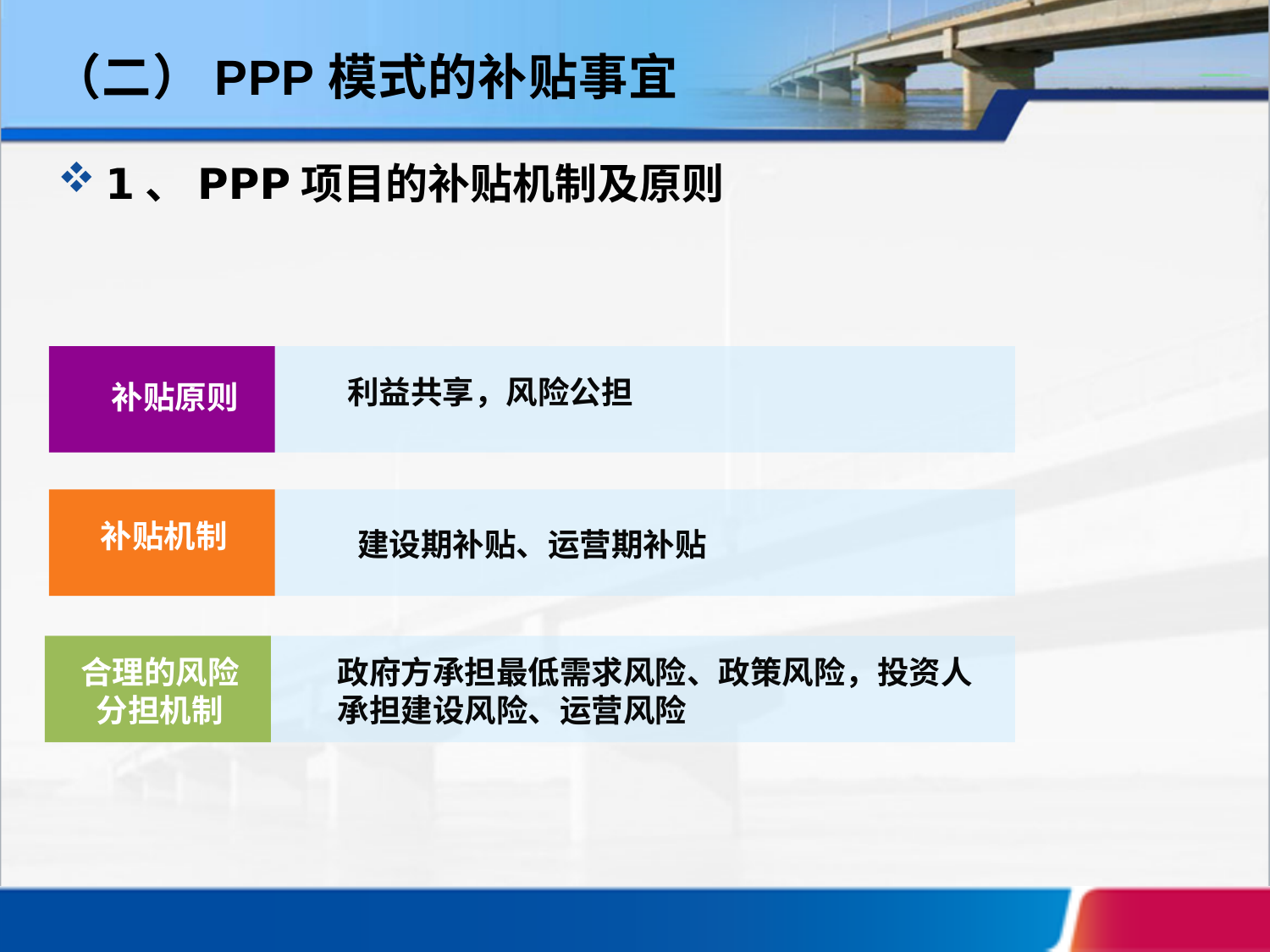

（二）PPP模式的补贴事宜
1、PPP项目的补贴机制及原则

利益共享，风险公担
补贴原则

补贴机制
建设期补贴、运营期补贴

合理的风险分担机制
政府方承担最低需求风险、政策风险，投资人承担建设风险、运营风险